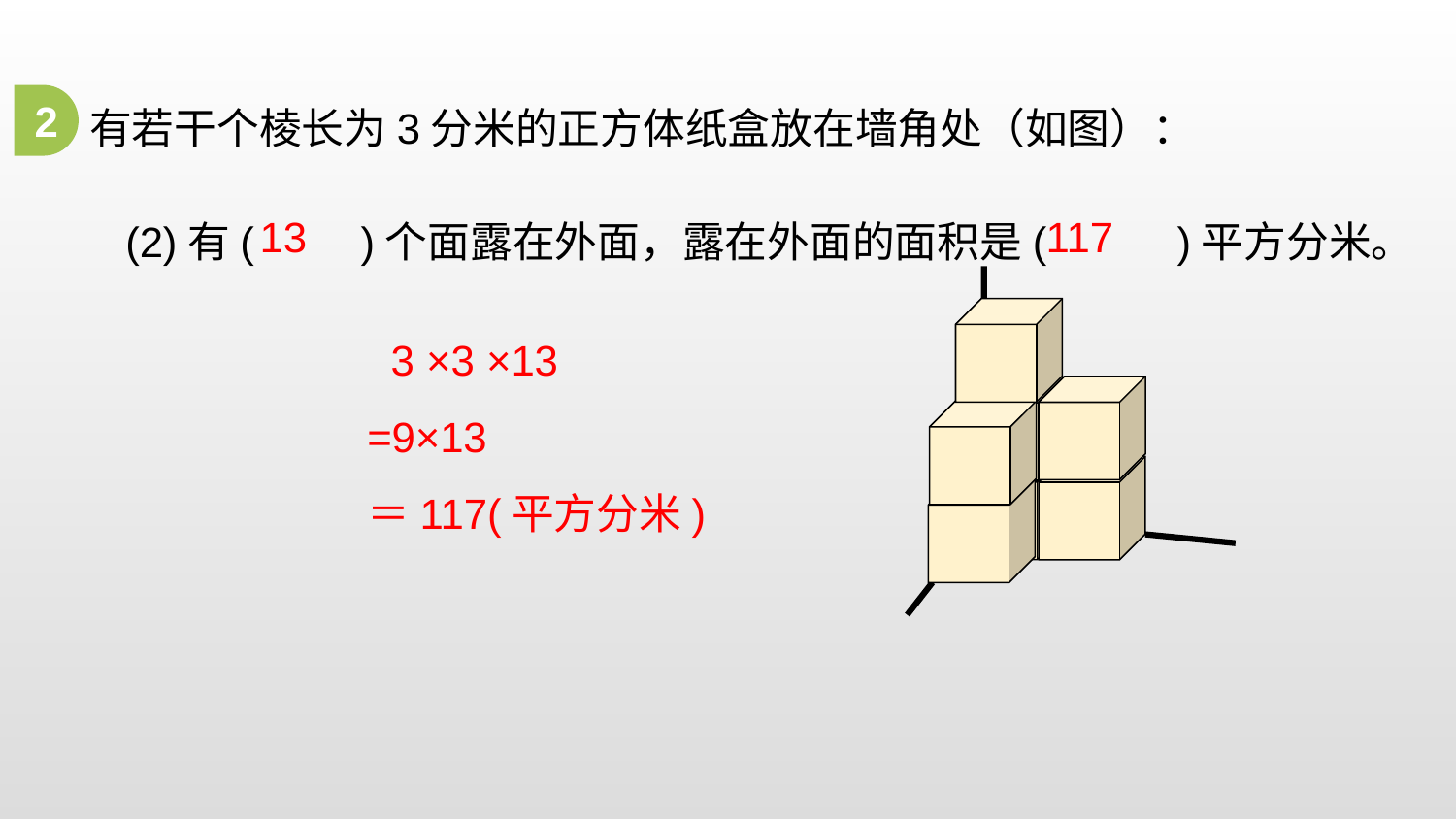

2
有若干个棱长为3分米的正方体纸盒放在墙角处（如图）：
(2)有(         )个面露在外面，露在外面的面积是(           )平方分米。
13
117

  3 ×3 ×13
=9×13
＝117(平方分米)